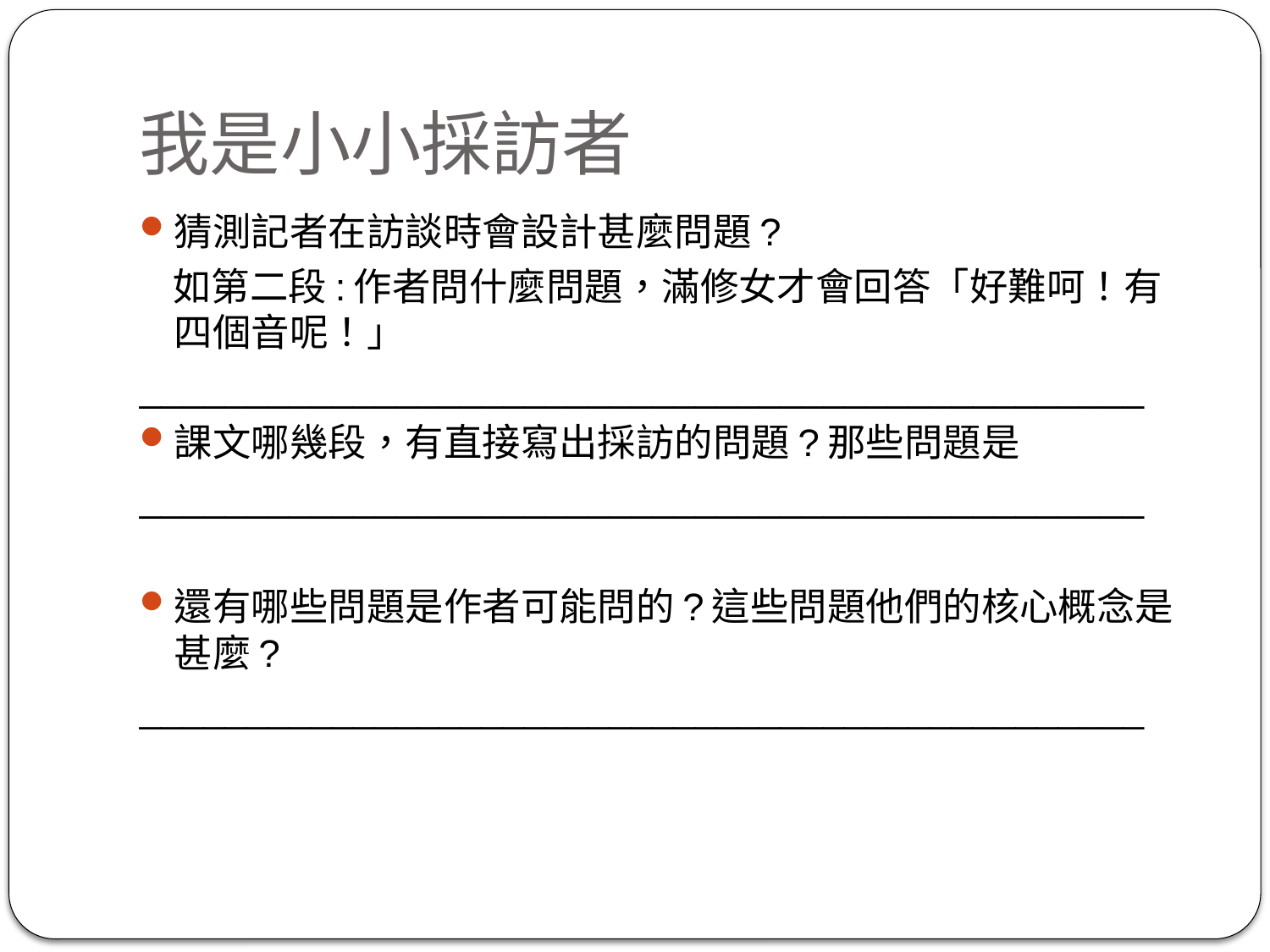

# 我是小小採訪者
猜測記者在訪談時會設計甚麼問題?
   如第二段:作者問什麼問題，滿修女才會回答「好難呵！有四個音呢！」
_______________________________________________
課文哪幾段，有直接寫出採訪的問題?那些問題是
_______________________________________________

還有哪些問題是作者可能問的?這些問題他們的核心概念是甚麼?
_______________________________________________